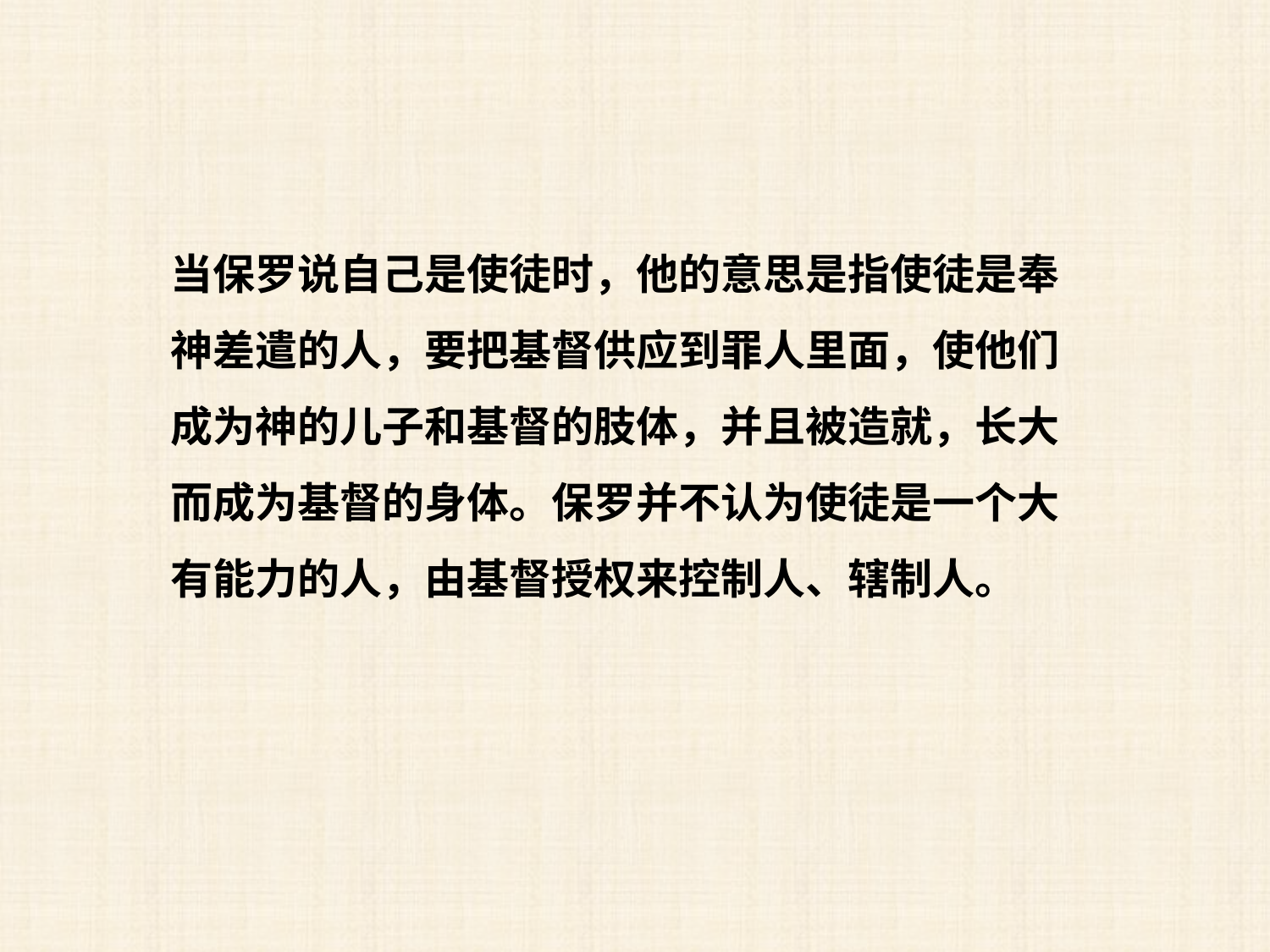

当保罗说自己是使徒时，他的意思是指使徒是奉神差遣的人，要把基督供应到罪人里面，使他们成为神的儿子和基督的肢体，并且被造就，长大而成为基督的身体。保罗并不认为使徒是一个大有能力的人，由基督授权来控制人、辖制人。